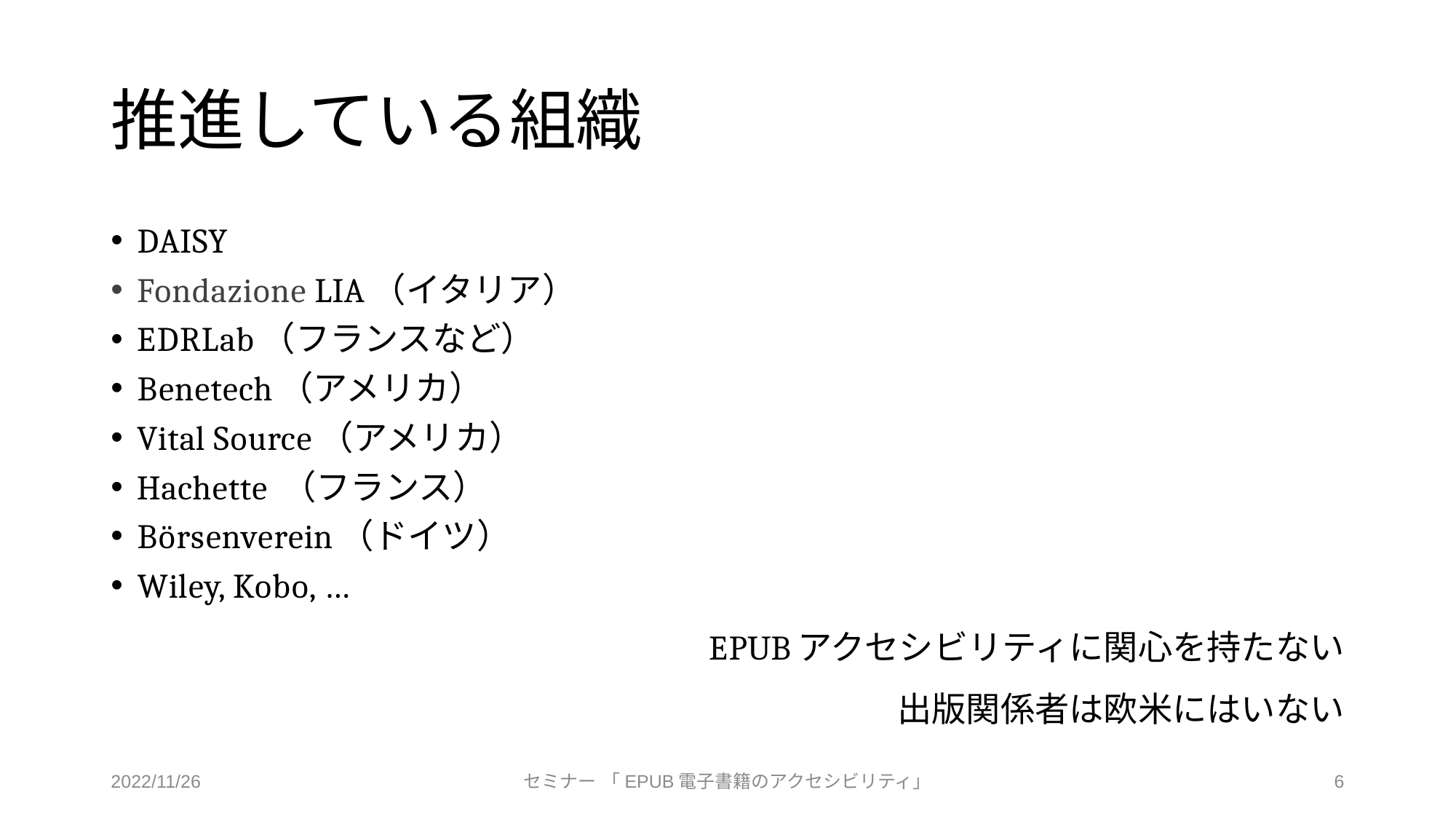

# 推進している組織
DAISY
Fondazione LIA（イタリア）
EDRLab（フランスなど）
Benetech（アメリカ）
Vital Source（アメリカ）
Hachette （フランス）
Börsenverein（ドイツ）
Wiley, Kobo, …
EPUBアクセシビリティに関心を持たない
出版関係者は欧米にはいない
2022/11/26
セミナー 「EPUB電子書籍のアクセシビリティ」
6